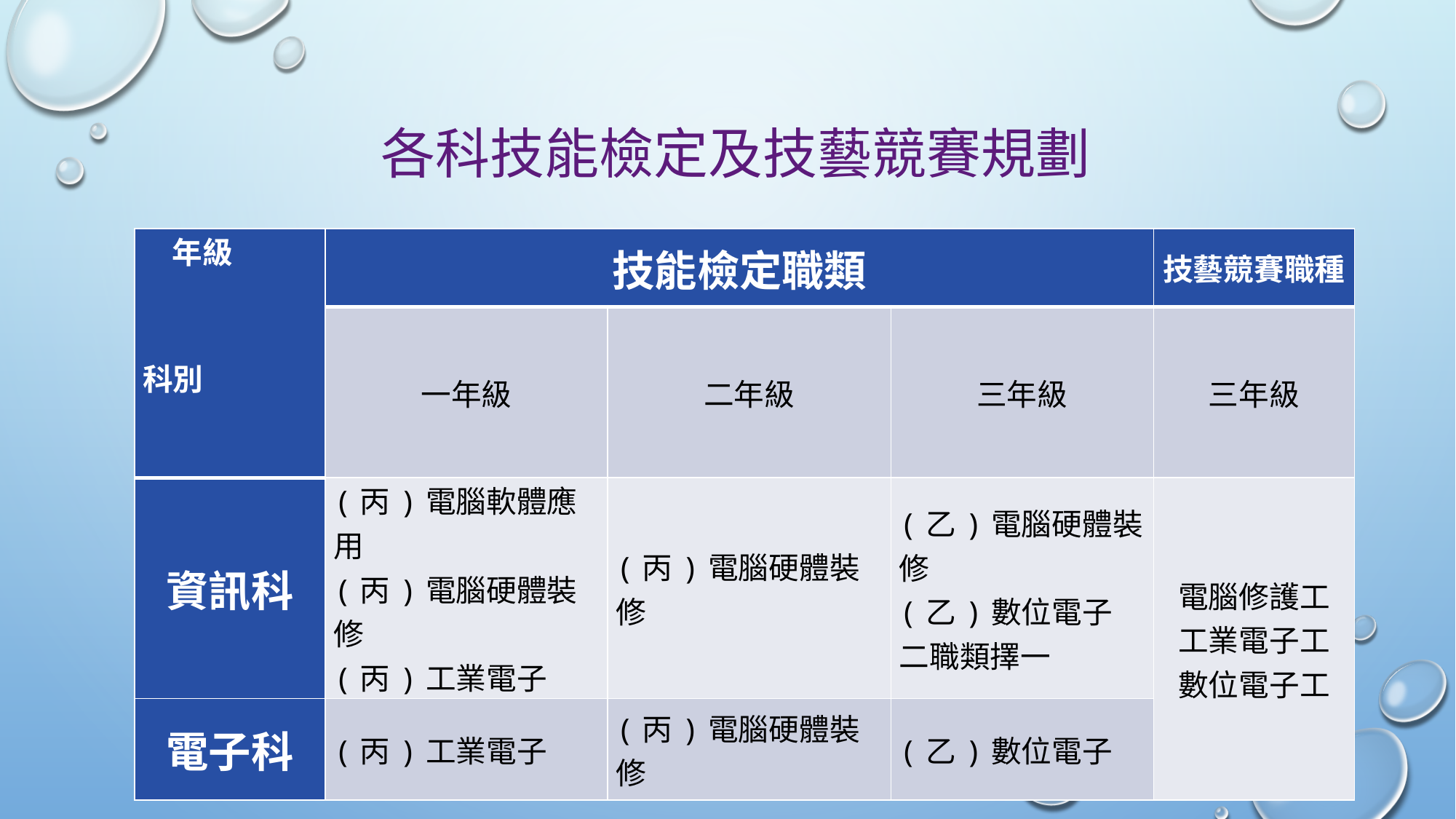

# 各科技能檢定及技藝競賽規劃
| 年級   科別 | 技能檢定職類 |  |  | 技藝競賽職種 |
| --- | --- | --- | --- | --- |
|  | 一年級 | 二年級 | 三年級 | 三年級 |
| 資訊科 | (丙)電腦軟體應用 (丙)電腦硬體裝修 (丙)工業電子 | (丙)電腦硬體裝修 | (乙)電腦硬體裝修 (乙)數位電子 二職類擇一 | 電腦修護工 工業電子工 數位電子工 |
| 電子科 | (丙)工業電子 | (丙)電腦硬體裝修 | (乙)數位電子 |  |